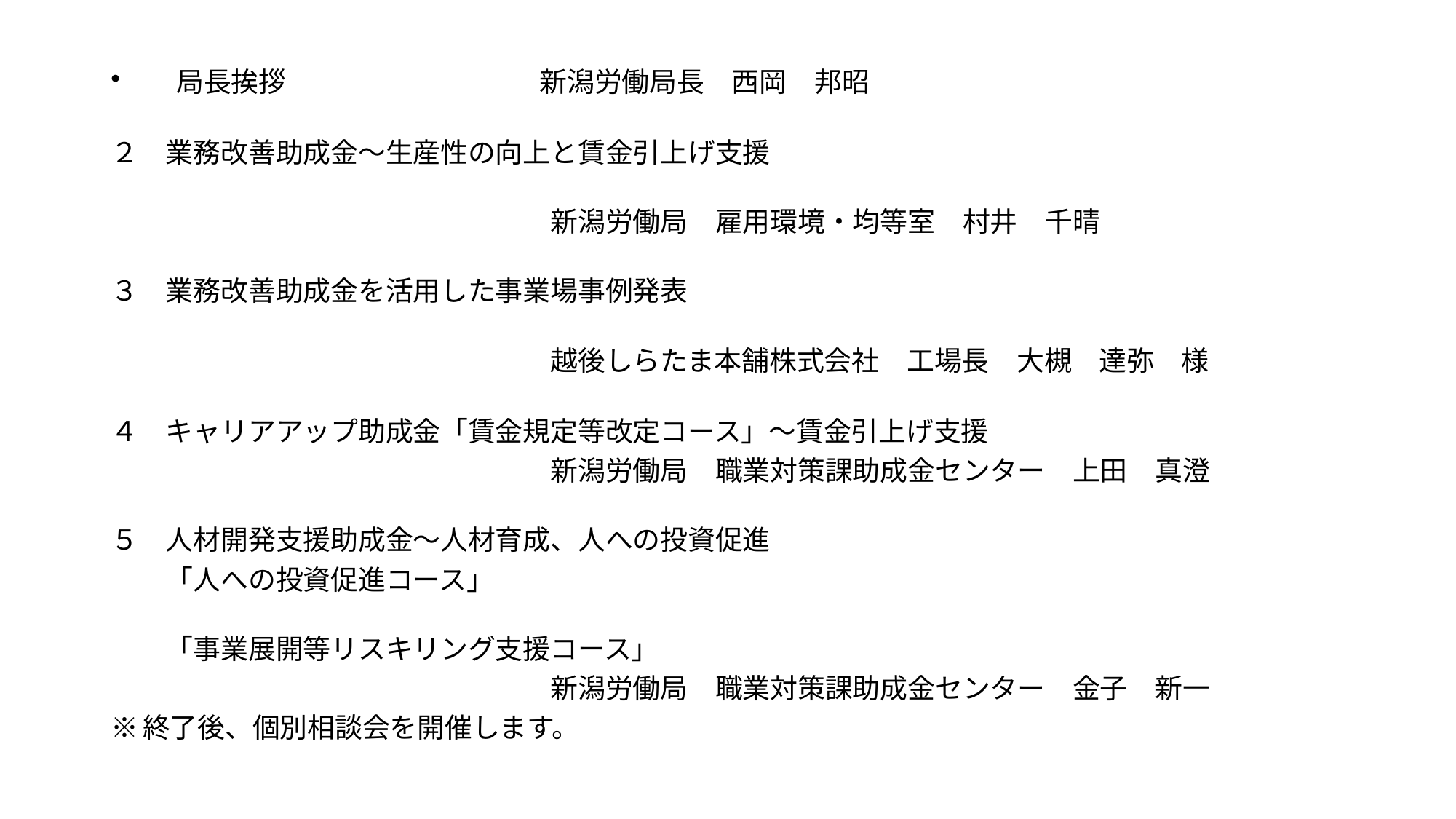

局長挨拶　　　　　　　　　 新潟労働局長　西岡　邦昭

２　業務改善助成金～生産性の向上と賃金引上げ支援
　　　　　　　　　　　　　　　　新潟労働局　雇用環境・均等室　村井　千晴
　　　　　　
３　業務改善助成金を活用した事業場事例発表
　　　　　　　　　　　　　　　　越後しらたま本舗株式会社　工場長　大槻　達弥　様

４　キャリアアップ助成金「賃金規定等改定コース」～賃金引上げ支援
　　　　　　　　　　　　　　　　新潟労働局　職業対策課助成金センター　上田　真澄
５　人材開発支援助成金～人材育成、人への投資促進
　　「人への投資促進コース」
　　「事業展開等リスキリング支援コース」
　　　　　　　　　　　　　　　　新潟労働局　職業対策課助成金センター　金子　新一
※終了後、個別相談会を開催します。